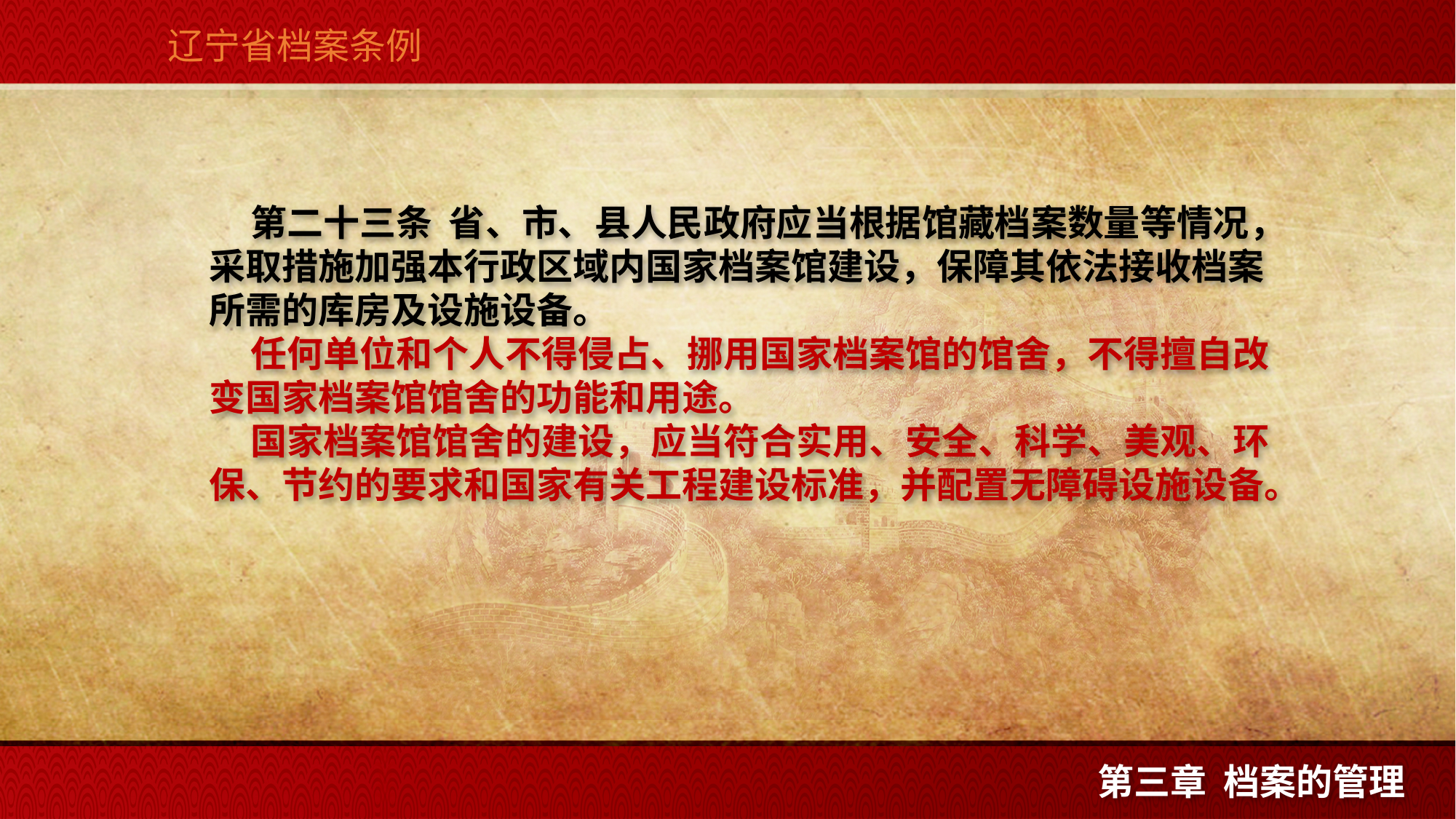

辽宁省档案条例
    第二十三条  省、市、县人民政府应当根据馆藏档案数量等情况，采取措施加强本行政区域内国家档案馆建设，保障其依法接收档案所需的库房及设施设备。
    任何单位和个人不得侵占、挪用国家档案馆的馆舍，不得擅自改变国家档案馆馆舍的功能和用途。
    国家档案馆馆舍的建设，应当符合实用、安全、科学、美观、环保、节约的要求和国家有关工程建设标准，并配置无障碍设施设备。
第三章  档案的管理